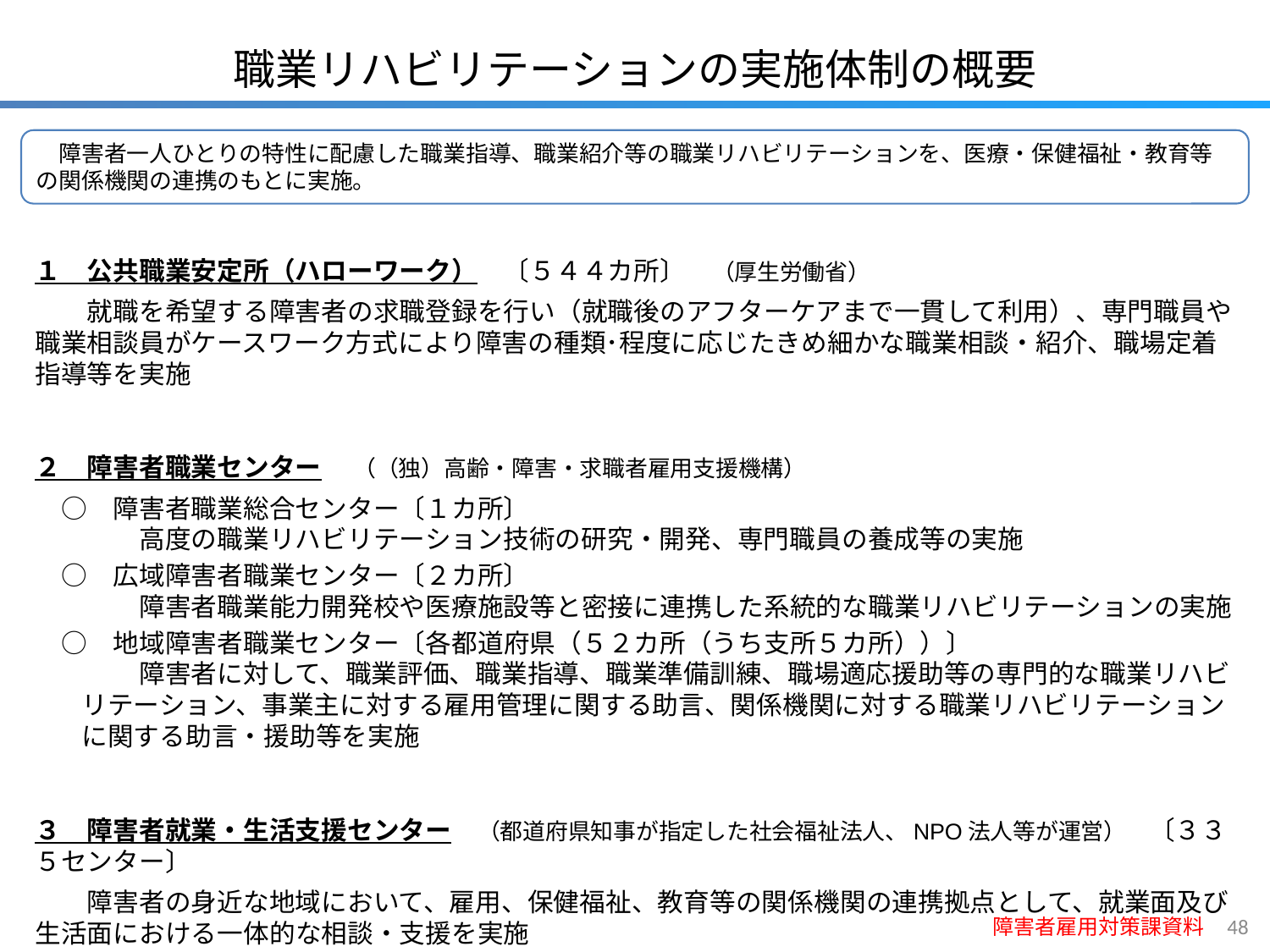

職業リハビリテーションの実施体制の概要

　障害者一人ひとりの特性に配慮した職業指導、職業紹介等の職業リハビリテーションを、医療・保健福祉・教育等の関係機関の連携のもとに実施。
１　公共職業安定所（ハローワーク）　〔５４４カ所〕　（厚生労働省）
　　就職を希望する障害者の求職登録を行い（就職後のアフターケアまで一貫して利用）、専門職員や職業相談員がケースワーク方式により障害の種類･程度に応じたきめ細かな職業相談・紹介、職場定着指導等を実施

２　障害者職業センター 　（（独）高齢・障害・求職者雇用支援機構）
　○　障害者職業総合センター〔１カ所〕
　　　　高度の職業リハビリテーション技術の研究・開発、専門職員の養成等の実施
　○　広域障害者職業センター〔２カ所〕
　　　　障害者職業能力開発校や医療施設等と密接に連携した系統的な職業リハビリテーションの実施
　○　地域障害者職業センター〔各都道府県（５２カ所（うち支所５カ所））〕
　　　　障害者に対して、職業評価、職業指導、職業準備訓練、職場適応援助等の専門的な職業リハビリテーション、事業主に対する雇用管理に関する助言、関係機関に対する職業リハビリテーションに関する助言・援助等を実施

３　障害者就業・生活支援センター　（都道府県知事が指定した社会福祉法人、NPO法人等が運営）　〔３３５センター〕
　　障害者の身近な地域において、雇用、保健福祉、教育等の関係機関の連携拠点として、就業面及び生活面における一体的な相談・支援を実施
障害者雇用対策課資料
48